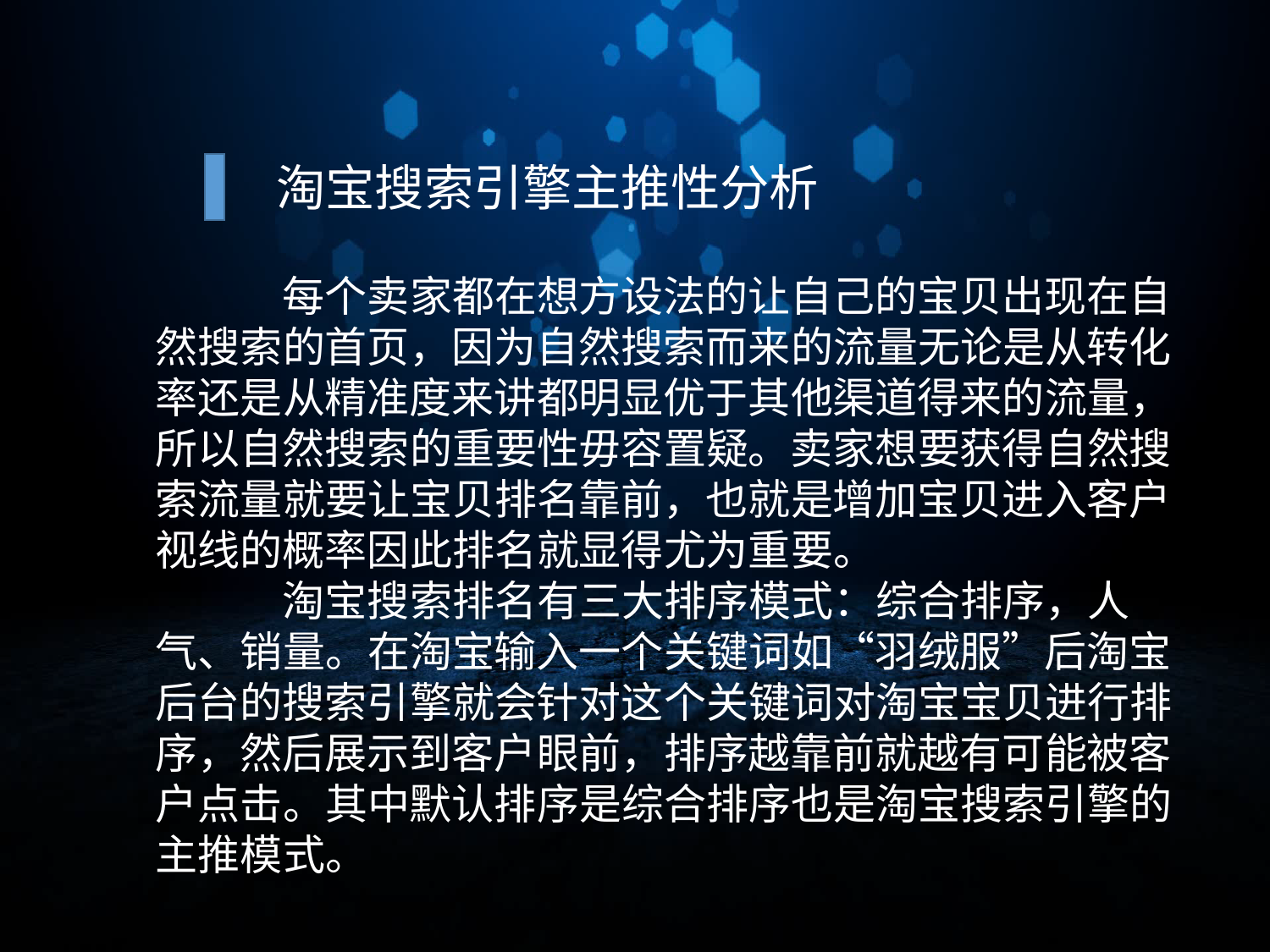

淘宝搜索引擎主推性分析

	每个卖家都在想方设法的让自己的宝贝出现在自然搜索的首页，因为自然搜索而来的流量无论是从转化率还是从精准度来讲都明显优于其他渠道得来的流量，所以自然搜索的重要性毋容置疑。卖家想要获得自然搜索流量就要让宝贝排名靠前，也就是增加宝贝进入客户视线的概率因此排名就显得尤为重要。
	淘宝搜索排名有三大排序模式：综合排序，人气、销量。在淘宝输入一个关键词如“羽绒服”后淘宝后台的搜索引擎就会针对这个关键词对淘宝宝贝进行排序，然后展示到客户眼前，排序越靠前就越有可能被客户点击。其中默认排序是综合排序也是淘宝搜索引擎的主推模式。